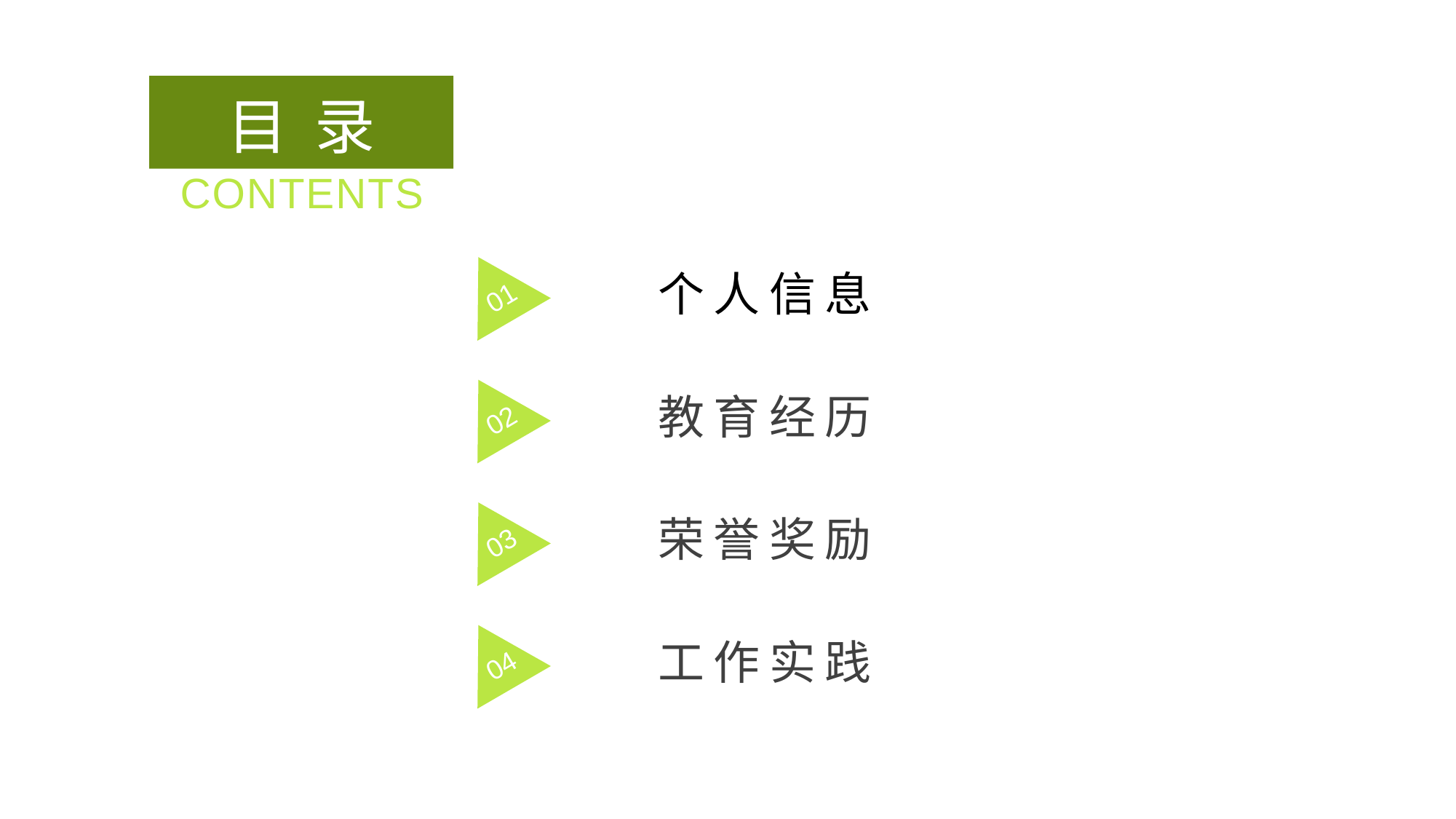

目  录
CONTENTS
01
   个人信息
02
   教育经历
03
   荣誉奖励
04
   工作实践